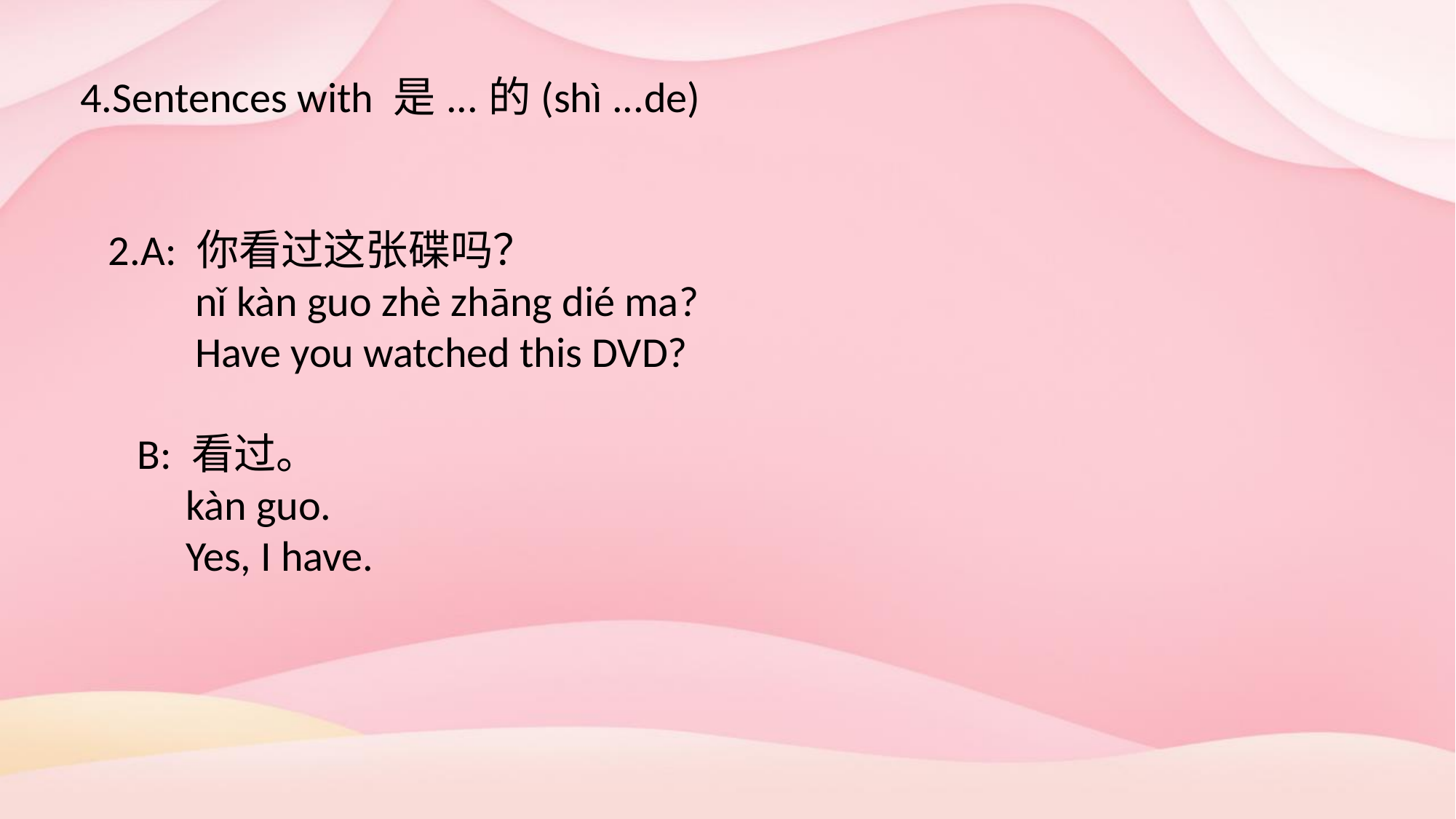

4.Sentences with 是...的(shì ...de)
2.A: 你看过这张碟吗？
         nǐ kàn guo zhè zhāng dié ma?
         Have you watched this DVD?

   B: 看过。
        kàn guo.
        Yes, I have.